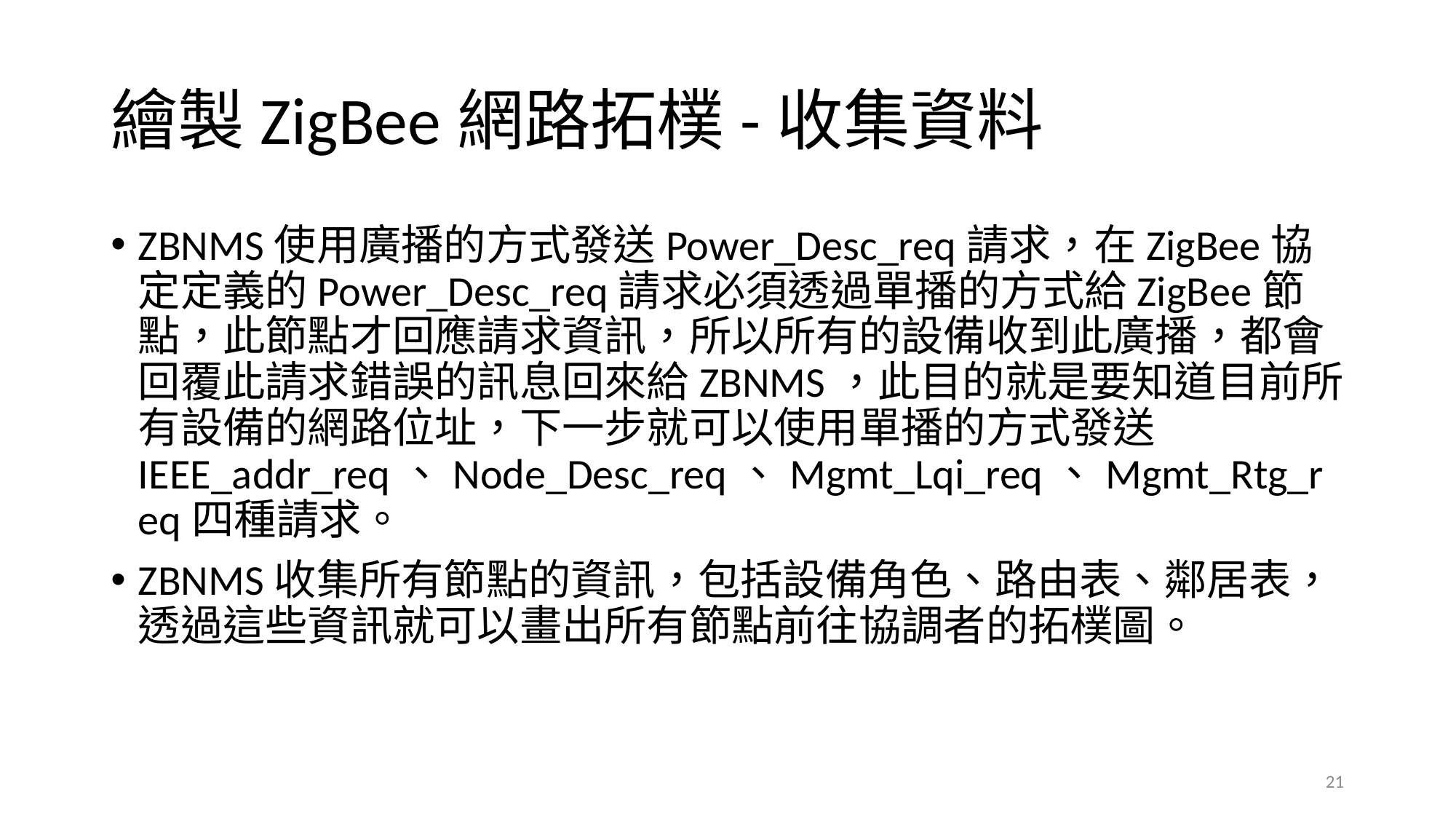

# 繪製ZigBee網路拓樸-收集資料
ZBNMS使用廣播的方式發送Power_Desc_req請求，在ZigBee協定定義的Power_Desc_req請求必須透過單播的方式給ZigBee節點，此節點才回應請求資訊，所以所有的設備收到此廣播，都會回覆此請求錯誤的訊息回來給ZBNMS，此目的就是要知道目前所有設備的網路位址，下一步就可以使用單播的方式發送IEEE_addr_req、Node_Desc_req、Mgmt_Lqi_req、Mgmt_Rtg_req四種請求。
ZBNMS收集所有節點的資訊，包括設備角色、路由表、鄰居表，透過這些資訊就可以畫出所有節點前往協調者的拓樸圖。

21